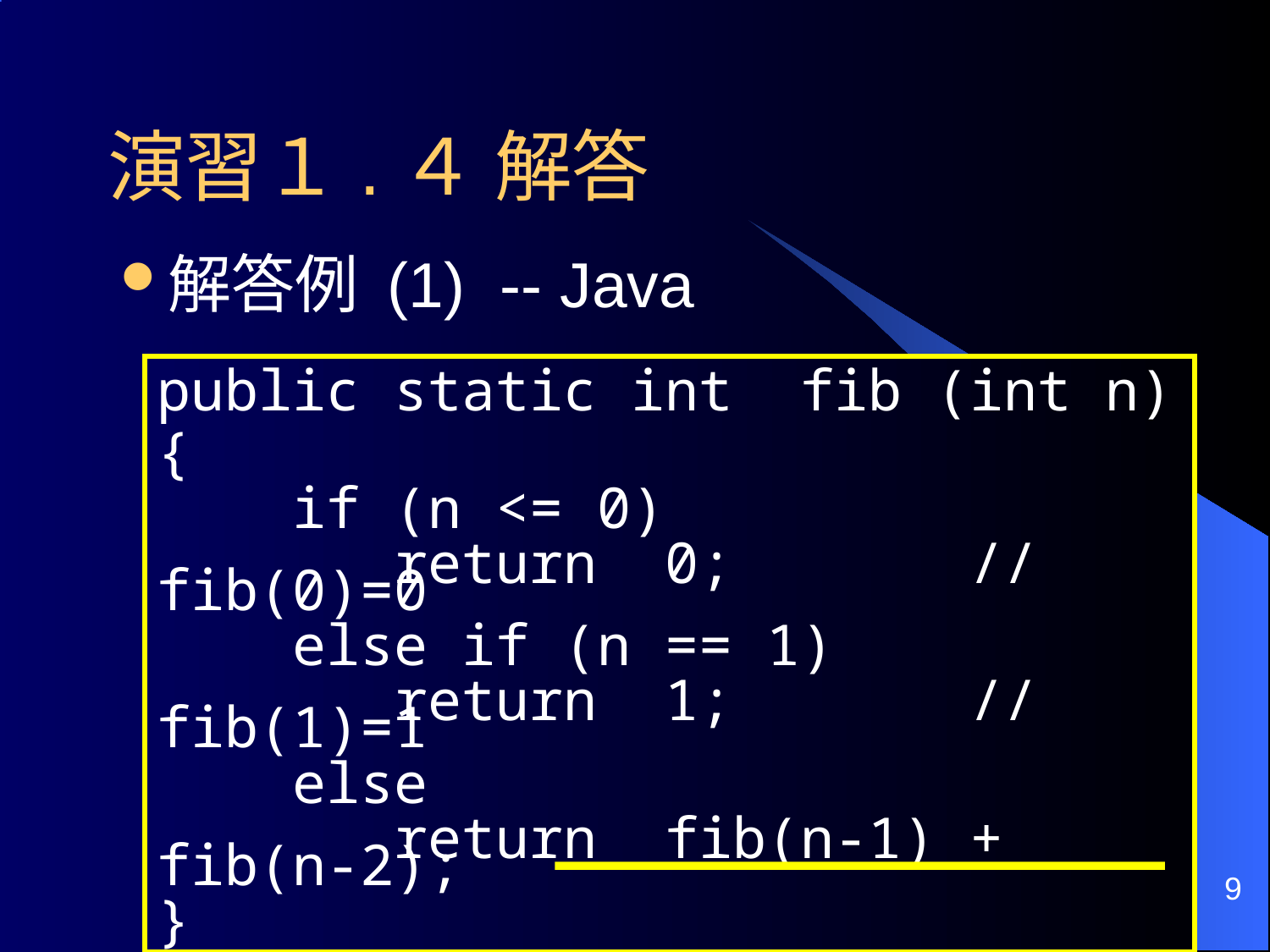

演習１.４ 解答
解答例 (1)  -- Java
public static int  fib (int n)
{
    if (n <= 0)
       return  0;       // fib(0)=0
    else if (n == 1)
       return  1;       // fib(1)=1
    else
       return  fib(n-1) + fib(n-2);
}
9